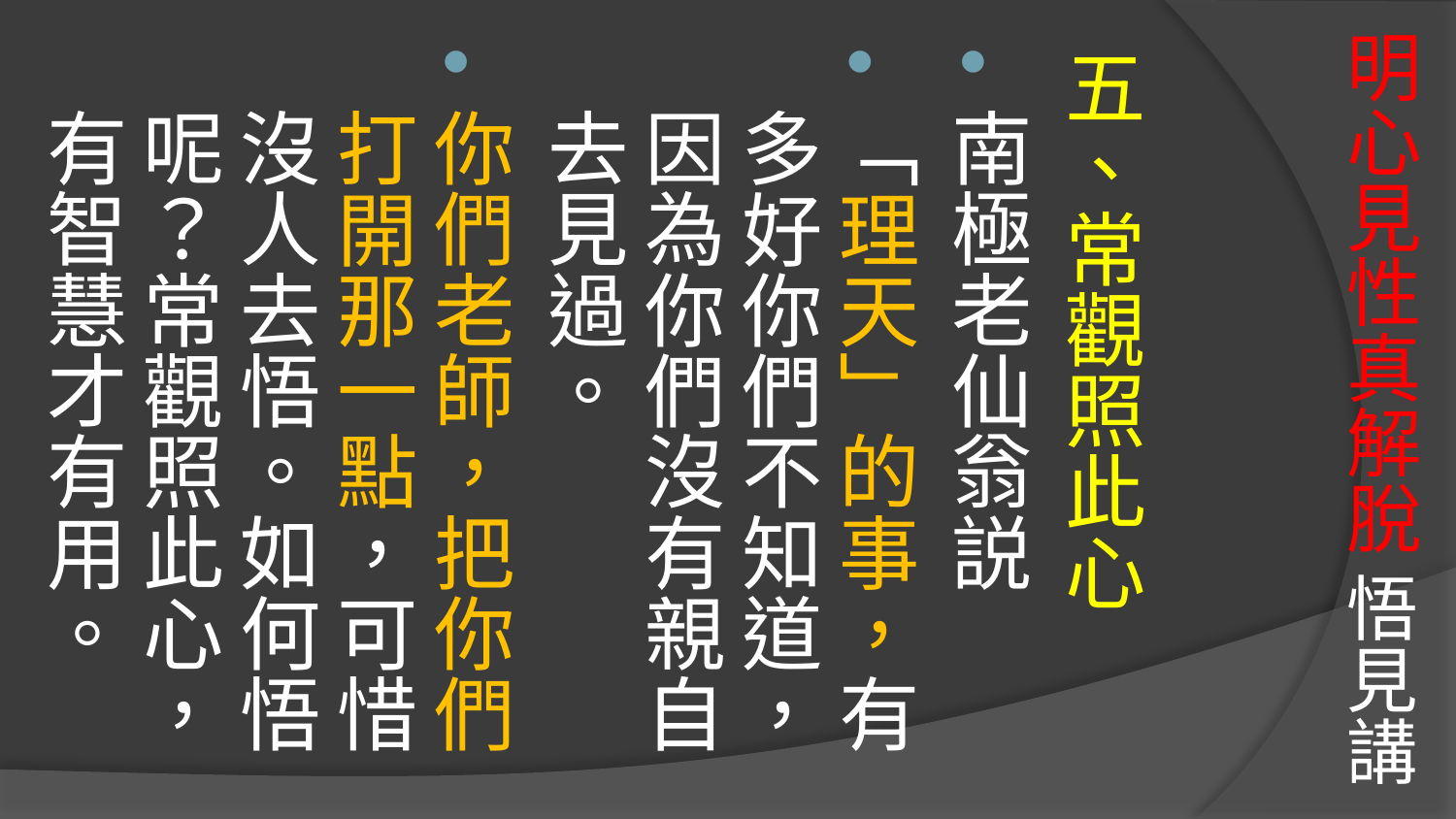

# 明心見性真解脫 悟見講
五、常觀照此心
南極老仙翁説
「理天」的事，有多好你們不知道，因為你們沒有親自去見過。
你們老師，把你們打開那一點，可惜沒人去悟。如何悟呢？常觀照此心，有智慧才有用。